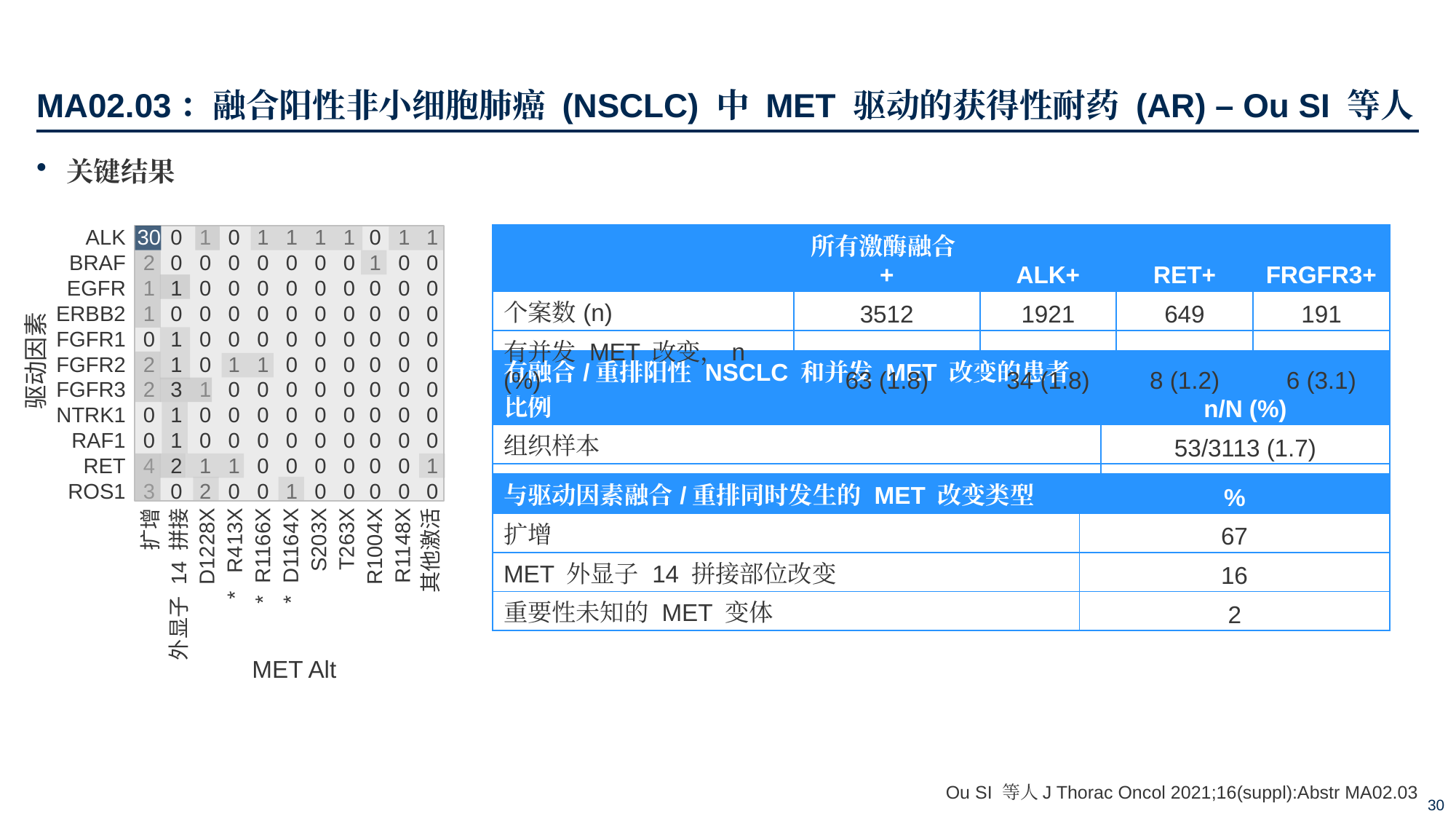

# MA02.03：融合阳性非小细胞肺癌 (NSCLC) 中 MET 驱动的获得性耐药 (AR) – Ou SI 等人
关键结果
ALK
BRAF
EGFR
ERBB2
FGFR1
FGFR2
FGFR3
NTRK1
RAF1
RET
ROS1
30
2
1
1
0
2
2
0
0
4
3
0
0
1
0
1
1
3
1
1
2
0
1
0
0
0
0
0
1
0
0
1
2
0
0
0
0
0
1
0
0
0
1
0
1
0
0
0
0
1
0
0
0
0
0
1
0
0
0
0
0
0
0
0
0
1
1
0
0
0
0
0
0
0
0
0
0
1
0
0
0
0
0
0
0
0
0
0
0
1
0
0
0
0
0
0
0
0
0
1
0
0
0
0
0
0
0
0
0
0
1
0
0
0
0
0
0
0
0
1
0
|  | 所有激酶融合+ | ALK+ | RET+ | FRGFR3+ |
| --- | --- | --- | --- | --- |
| 个案数(n) | 3512 | 1921 | 649 | 191 |
| 有并发 MET 改变，n (%) | 63 (1.8) | 34 (1.8) | 8 (1.2) | 6 (3.1) |

驱动因素
| 有融合/重排阳性 NSCLC 和并发 MET 改变的患者比例 | n/N (%) |
| --- | --- |
| 组织样本 | 53/3113 (1.7) |
| ctDNA 样本 | 10/399 (2.5) |

扩增
外显子 14 拼接
D1228X
 *   R413X
*  R1166X
*  D1164X
S203X
T263X
R1004X
R1148X
其他激活

| 与驱动因素融合/重排同时发生的 MET 改变类型 | % |
| --- | --- |
| 扩增 | 67 |
| MET 外显子 14 拼接部位改变 | 16 |
| 重要性未知的 MET 变体 | 2 |

MET Alt
Ou SI 等人J Thorac Oncol 2021;16(suppl):Abstr MA02.03